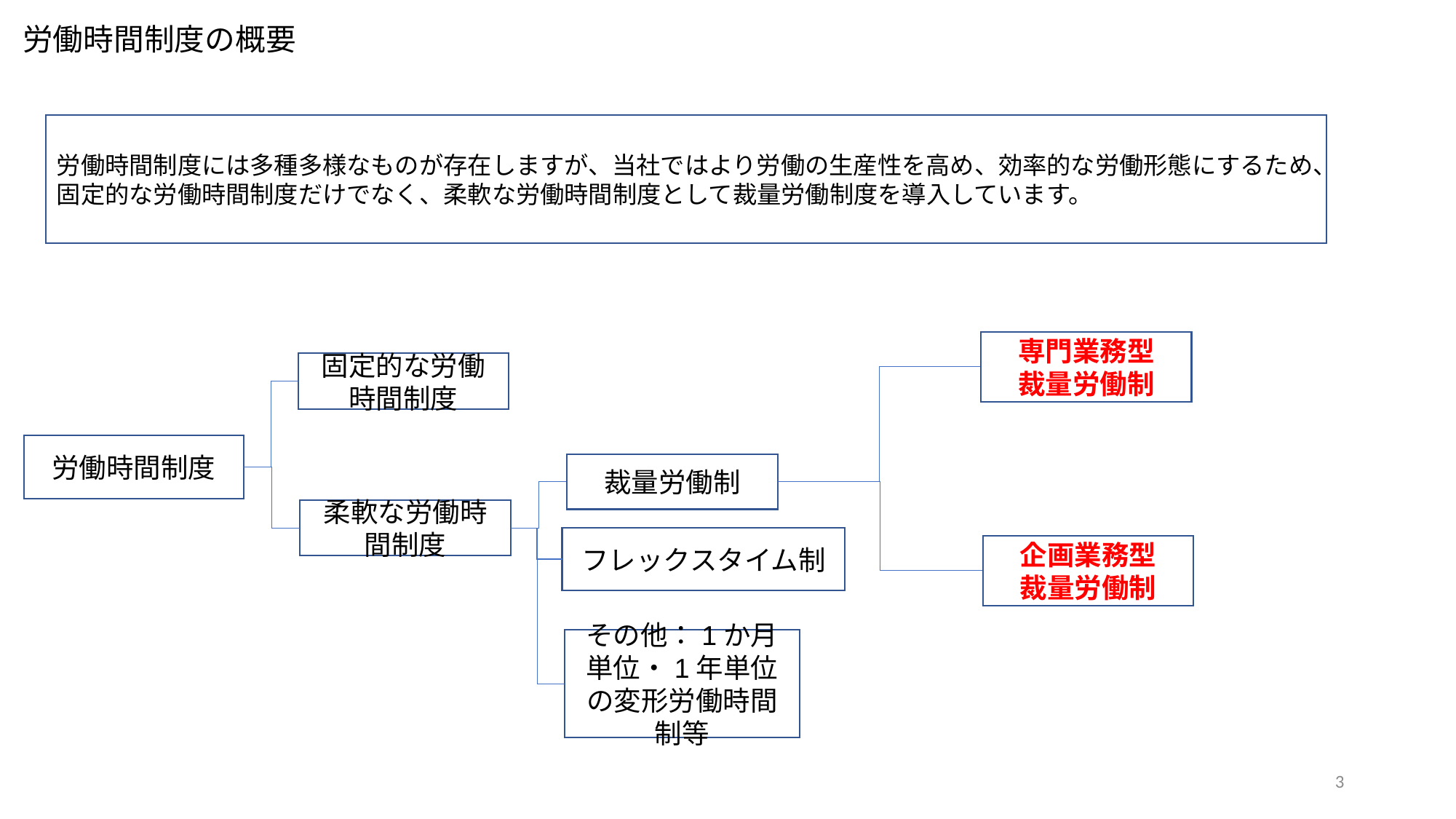

# 労働時間制度の概要
労働時間制度には多種多様なものが存在しますが、当社ではより労働の生産性を高め、効率的な労働形態にするため、固定的な労働時間制度だけでなく、柔軟な労働時間制度として裁量労働制度を導入しています。
専門業務型
裁量労働制
固定的な労働時間制度
労働時間制度
裁量労働制
柔軟な労働時間制度
フレックスタイム制
企画業務型
裁量労働制
その他：1か月単位・1年単位の変形労働時間制等
3